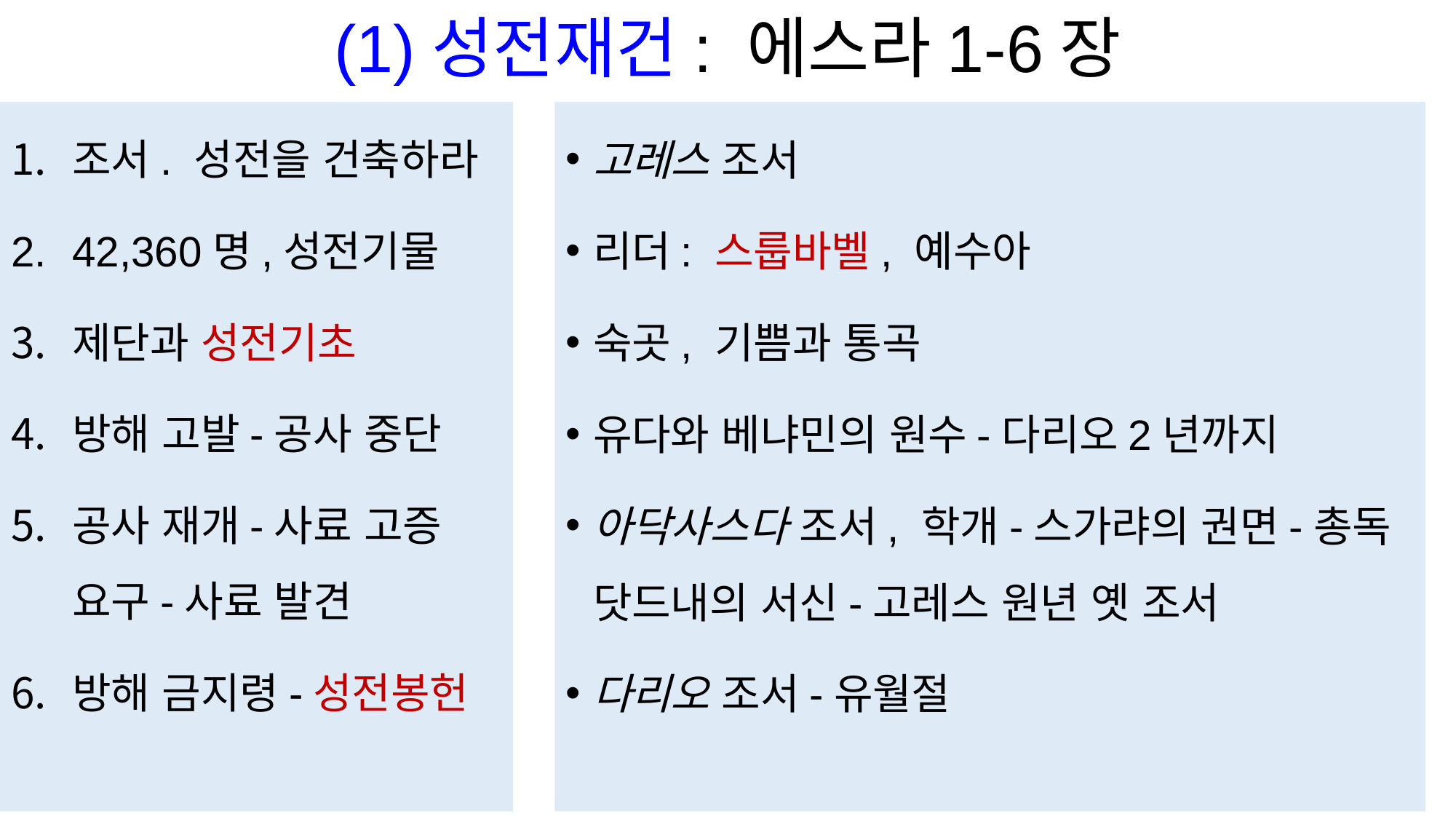

# (1)성전재건: 에스라1-6장
조서. 성전을 건축하라
42,360명,성전기물
제단과 성전기초
방해 고발-공사 중단
공사 재개-사료 고증 요구-사료 발견
방해 금지령-성전봉헌
고레스 조서
리더: 스룹바벨, 예수아
숙곳, 기쁨과 통곡
유다와 베냐민의 원수-다리오2년까지
아닥사스다 조서, 학개-스가랴의 권면-총독 닷드내의 서신-고레스 원년 옛 조서
다리오 조서-유월절